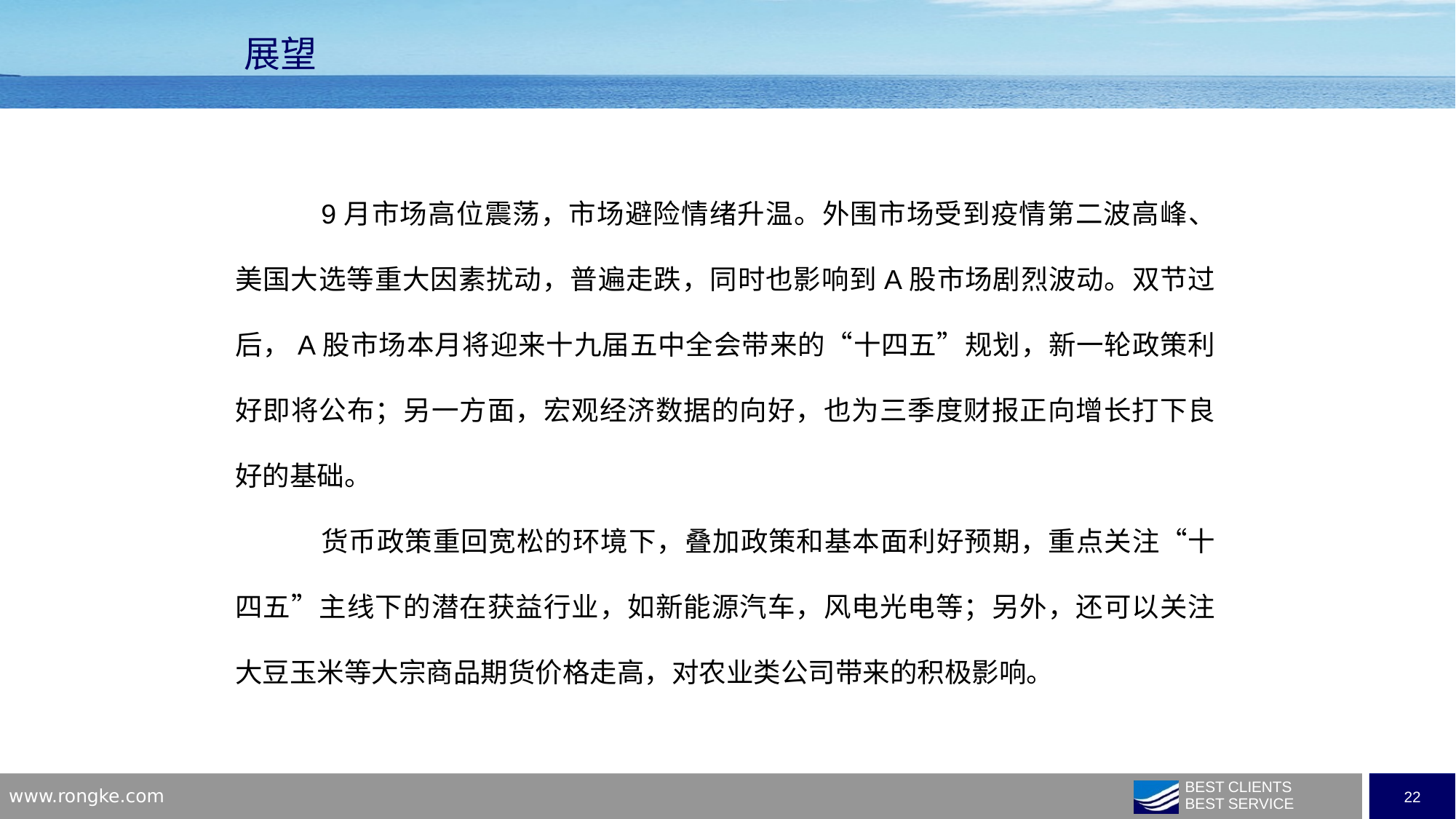

展望

9月市场高位震荡，市场避险情绪升温。外围市场受到疫情第二波高峰、美国大选等重大因素扰动，普遍走跌，同时也影响到A股市场剧烈波动。双节过后，A股市场本月将迎来十九届五中全会带来的“十四五”规划，新一轮政策利好即将公布；另一方面，宏观经济数据的向好，也为三季度财报正向增长打下良好的基础。
货币政策重回宽松的环境下，叠加政策和基本面利好预期，重点关注“十四五”主线下的潜在获益行业，如新能源汽车，风电光电等；另外，还可以关注大豆玉米等大宗商品期货价格走高，对农业类公司带来的积极影响。